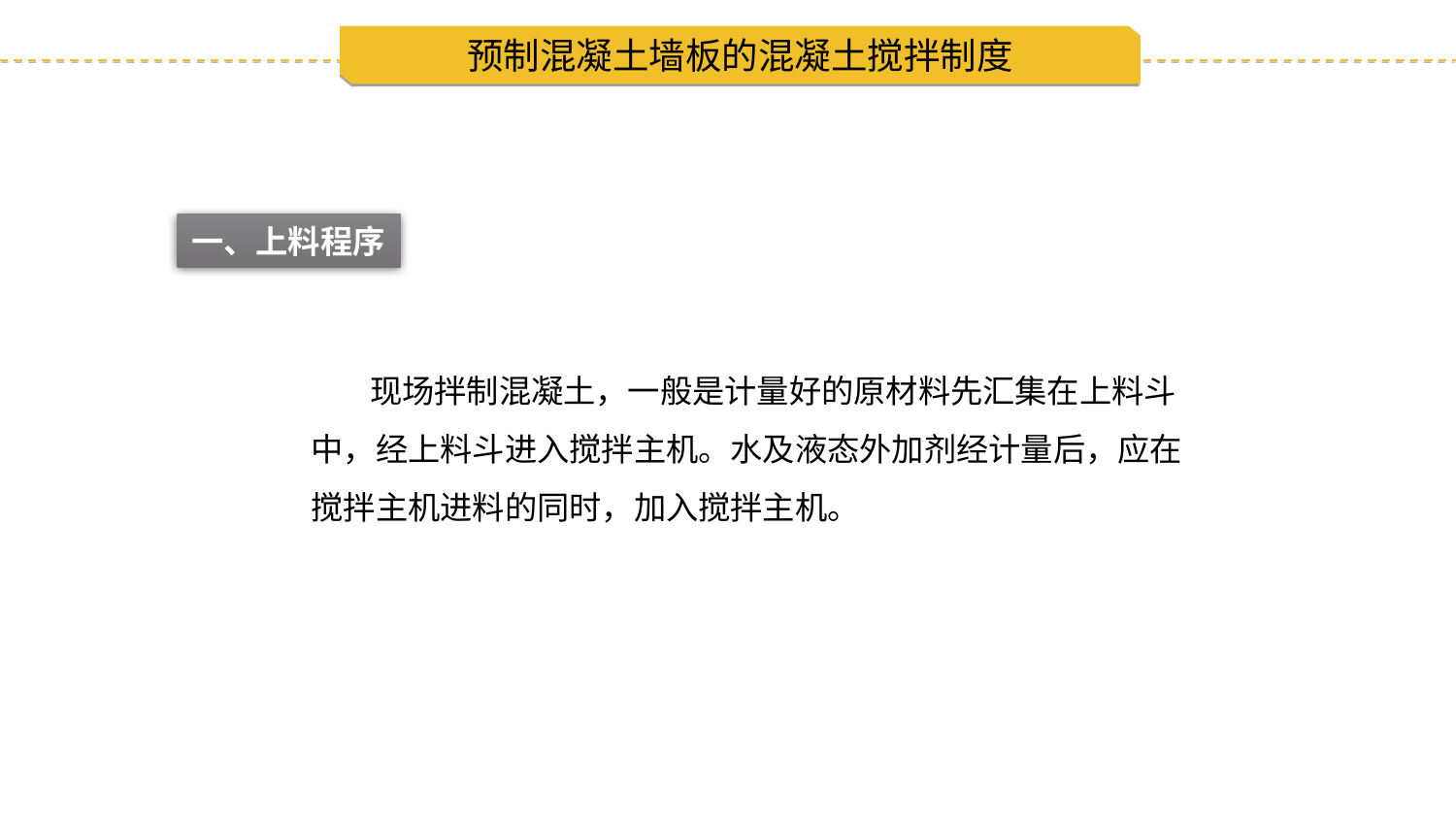

预制混凝土墙板的混凝土搅拌制度
一、上料程序
       现场拌制混凝土，一般是计量好的原材料先汇集在上料斗中，经上料斗进入搅拌主机。水及液态外加剂经计量后，应在搅拌主机进料的同时，加入搅拌主机。